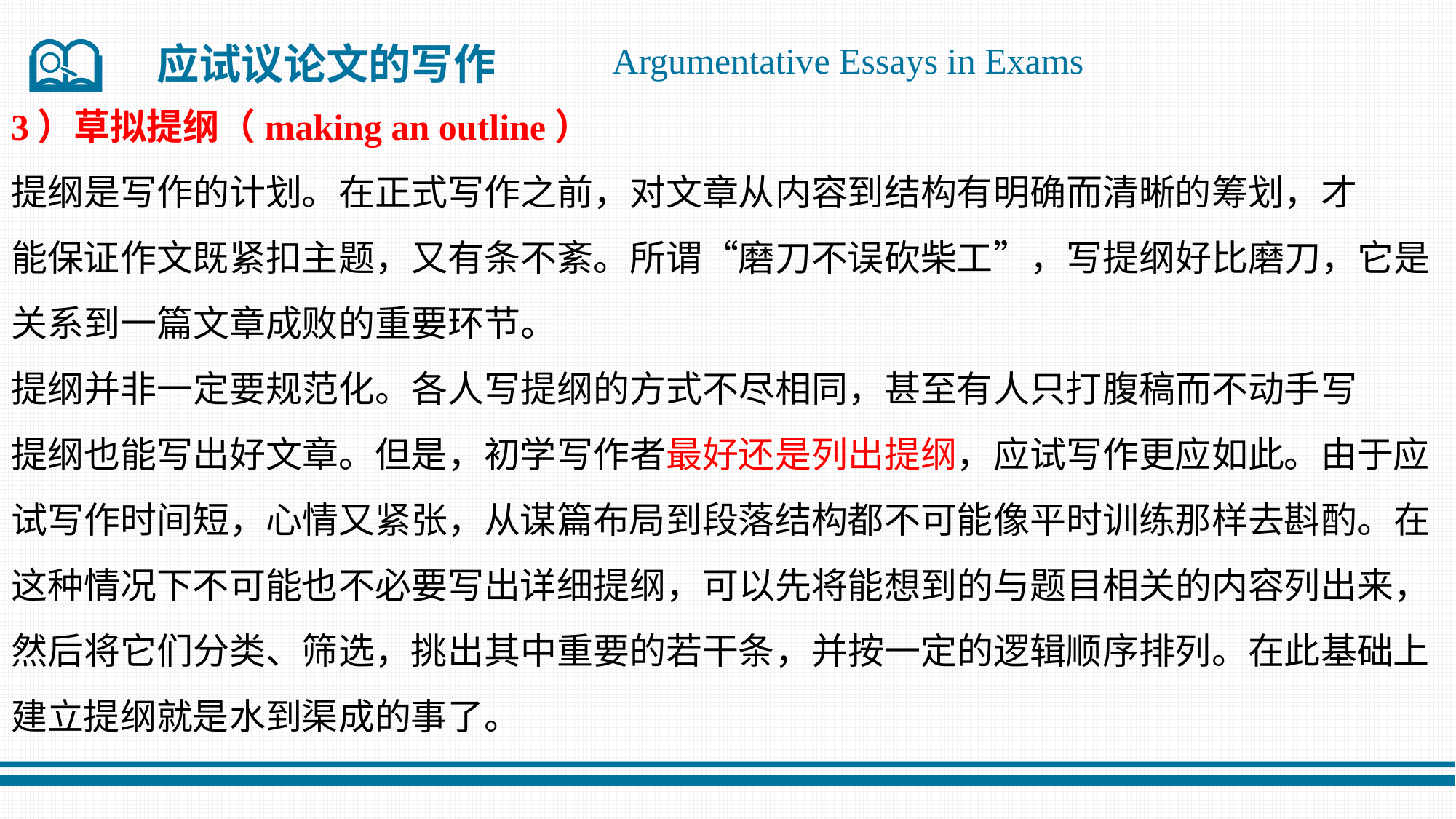

应试议论文的写作
Argumentative Essays in Exams
3）草拟提纲（making an outline）
提纲是写作的计划。在正式写作之前，对文章从内容到结构有明确而清晰的筹划，才
能保证作文既紧扣主题，又有条不紊。所谓“磨刀不误砍柴工”，写提纲好比磨刀，它是
关系到一篇文章成败的重要环节。
提纲并非一定要规范化。各人写提纲的方式不尽相同，甚至有人只打腹稿而不动手写
提纲也能写出好文章。但是，初学写作者最好还是列出提纲，应试写作更应如此。由于应
试写作时间短，心情又紧张，从谋篇布局到段落结构都不可能像平时训练那样去斟酌。在
这种情况下不可能也不必要写出详细提纲，可以先将能想到的与题目相关的内容列出来，
然后将它们分类、筛选，挑出其中重要的若干条，并按一定的逻辑顺序排列。在此基础上
建立提纲就是水到渠成的事了。